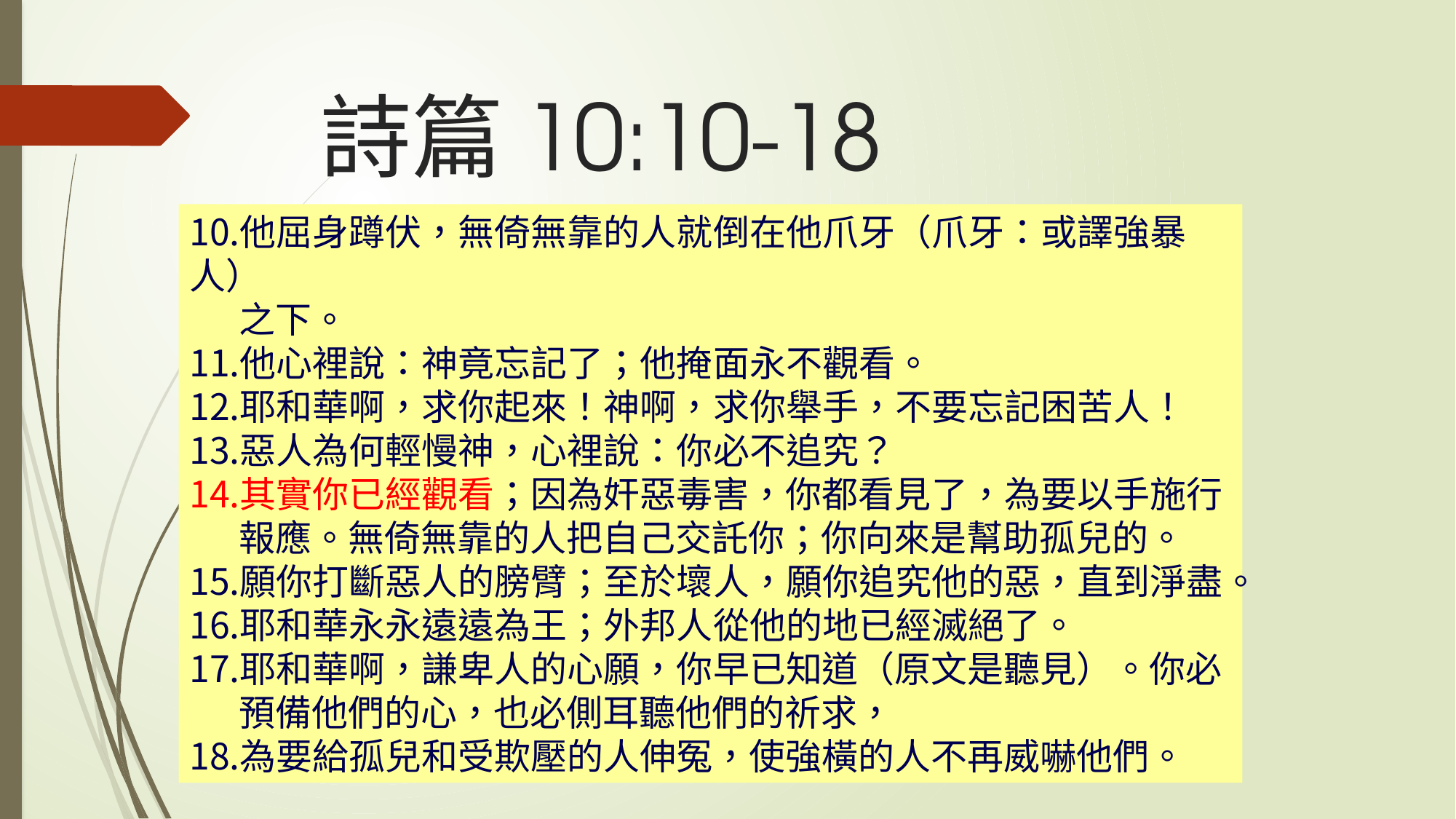

# 詩篇10:10-18
他屈身蹲伏，無倚無靠的人就倒在他爪牙（爪牙：或譯強暴人）
     之下。
他心裡說：神竟忘記了；他掩面永不觀看。
耶和華啊，求你起來！神啊，求你舉手，不要忘記困苦人！
惡人為何輕慢神，心裡說：你必不追究？
其實你已經觀看；因為奸惡毒害，你都看見了，為要以手施行
     報應。無倚無靠的人把自己交託你；你向來是幫助孤兒的。
願你打斷惡人的膀臂；至於壞人，願你追究他的惡，直到淨盡。
耶和華永永遠遠為王；外邦人從他的地已經滅絕了。
耶和華啊，謙卑人的心願，你早已知道（原文是聽見）。你必
     預備他們的心，也必側耳聽他們的祈求，
為要給孤兒和受欺壓的人伸冤，使強橫的人不再威嚇他們。